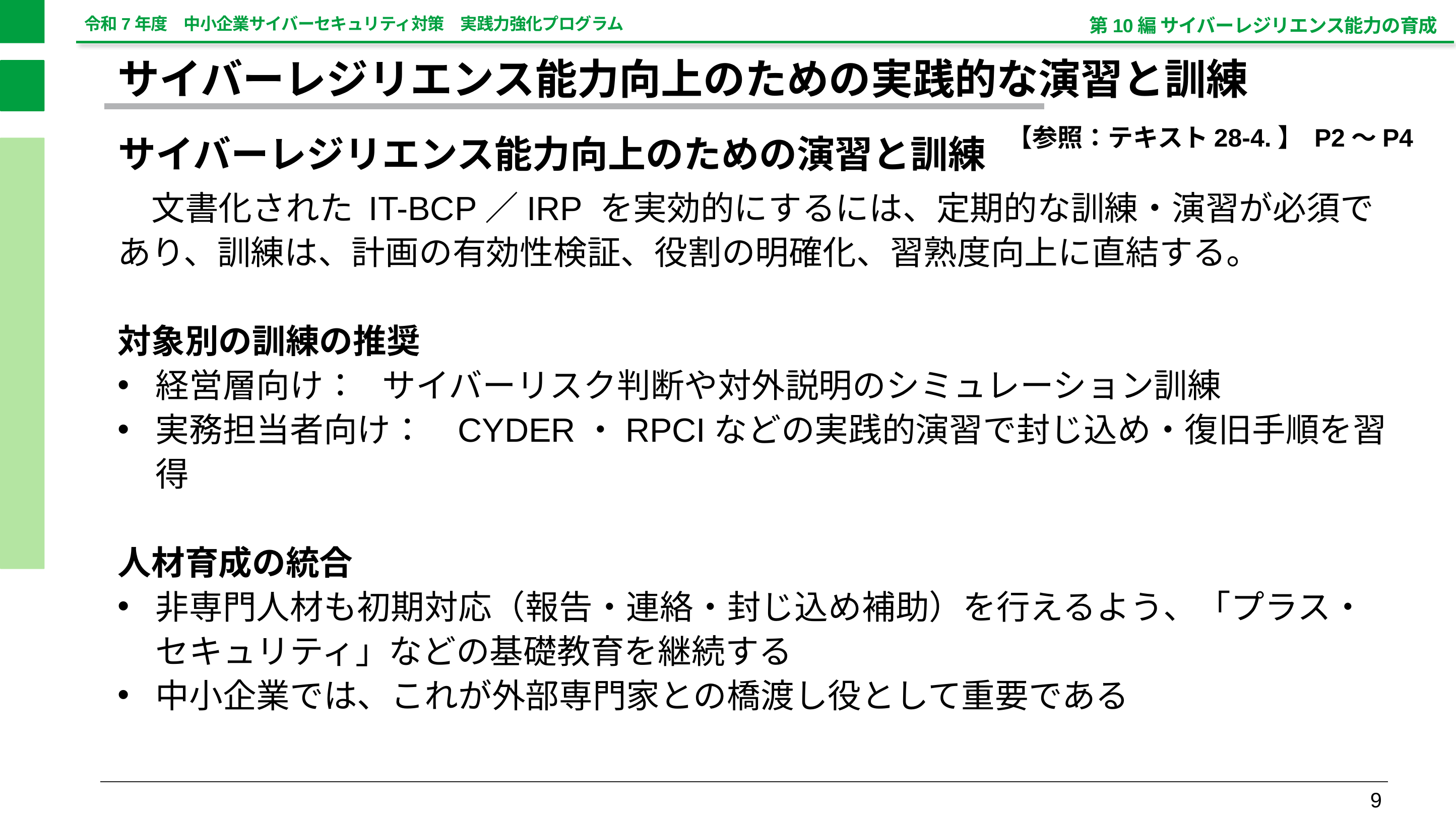

第10編 サイバーレジリエンス能力の育成
サイバーレジリエンス能力向上のための実践的な演習と訓練
【参照：テキスト28-4.】 P2～P4

サイバーレジリエンス能力向上のための演習と訓練

　文書化された IT-BCP／IRP を実効的にするには、定期的な訓練・演習が必須であり、訓練は、計画の有効性検証、役割の明確化、習熟度向上に直結する。

対象別の訓練の推奨
経営層向け：	サイバーリスク判断や対外説明のシミュレーション訓練
実務担当者向け：	CYDER・RPCIなどの実践的演習で封じ込め・復旧手順を習得

人材育成の統合
非専門人材も初期対応（報告・連絡・封じ込め補助）を行えるよう、「プラス・セキュリティ」などの基礎教育を継続する
中小企業では、これが外部専門家との橋渡し役として重要である